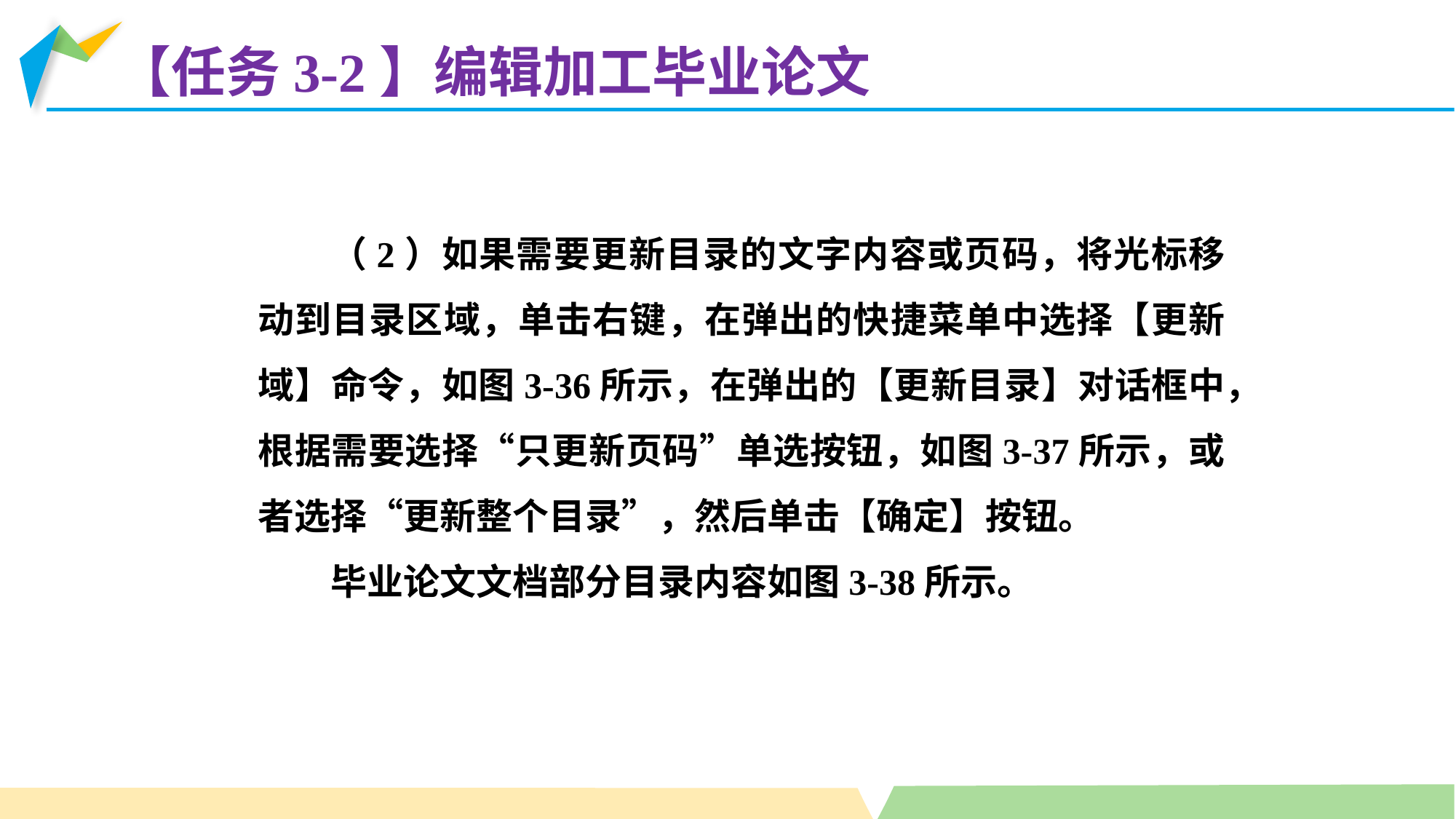

【任务3-2】编辑加工毕业论文
（2）如果需要更新目录的文字内容或页码，将光标移动到目录区域，单击右键，在弹出的快捷菜单中选择【更新域】命令，如图3-36所示，在弹出的【更新目录】对话框中，根据需要选择“只更新页码”单选按钮，如图3-37所示，或者选择“更新整个目录”，然后单击【确定】按钮。
毕业论文文档部分目录内容如图3-38所示。